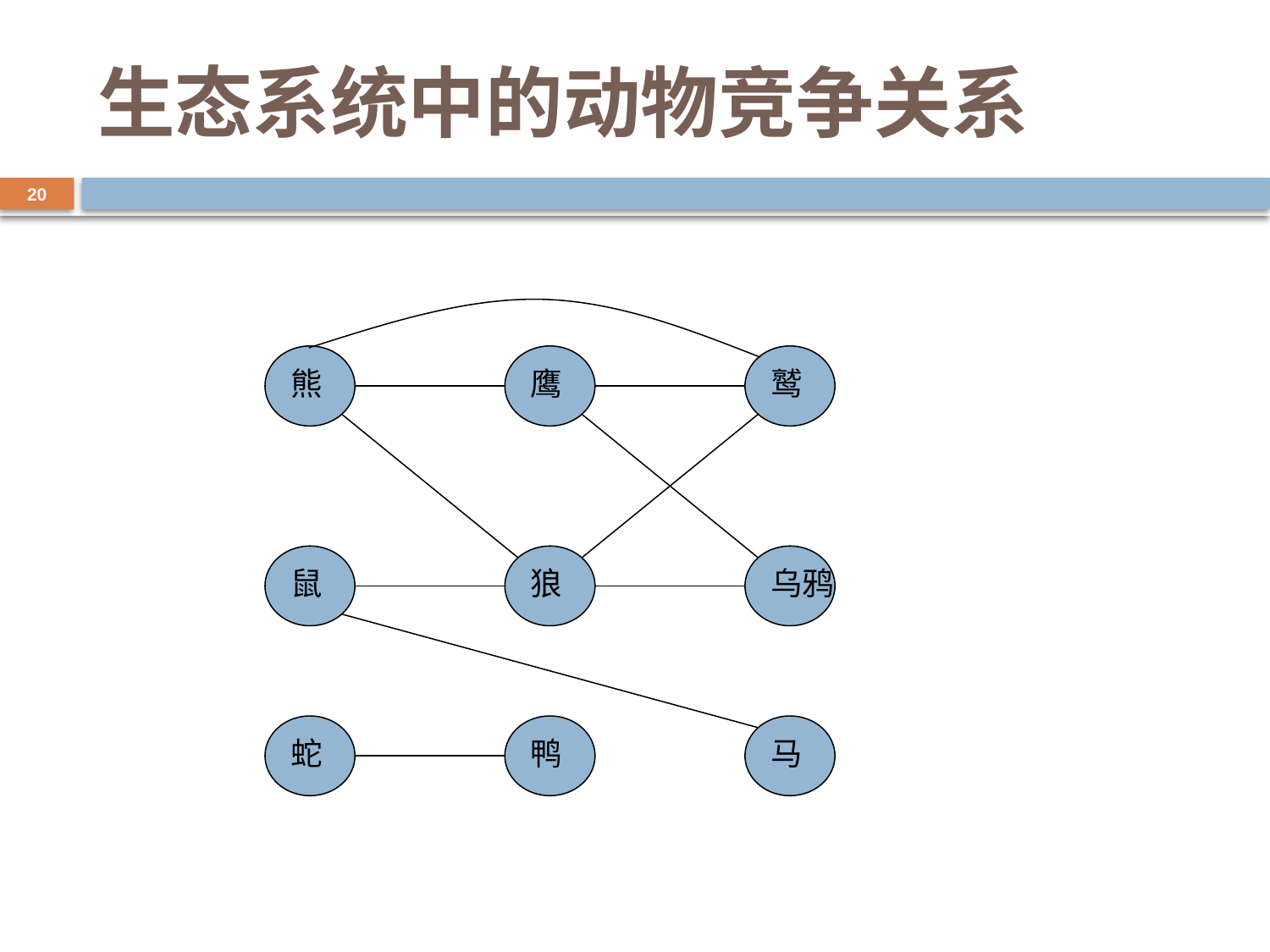

# 生态系统中的动物竞争关系
20

熊
鹰
鹫
鼠
狼
乌鸦
蛇
鸭
马